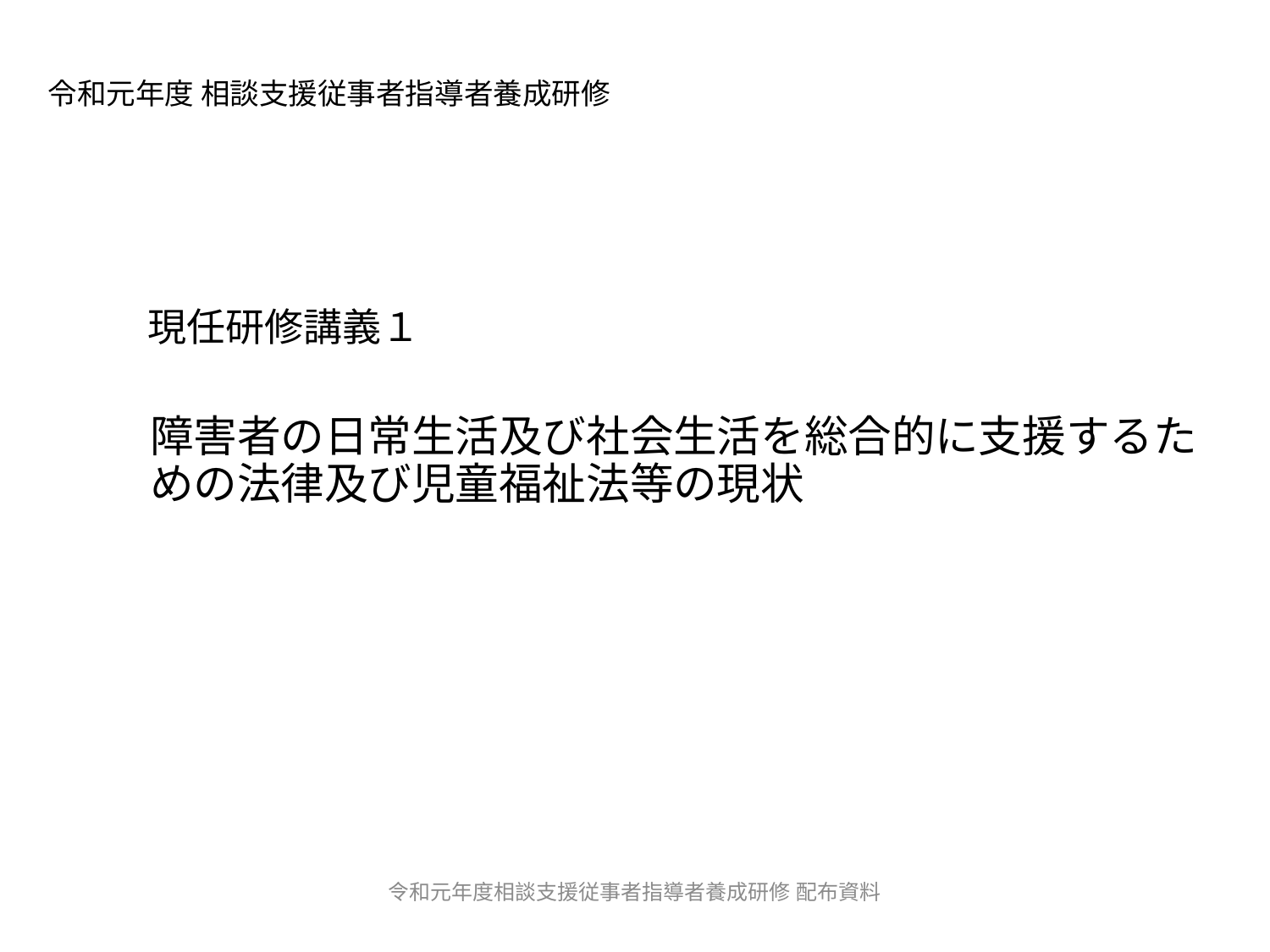

令和元年度 相談支援従事者指導者養成研修
現任研修講義１
障害者の日常生活及び社会生活を総合的に支援するための法律及び児童福祉法等の現状
令和元年度相談支援従事者指導者養成研修 配布資料